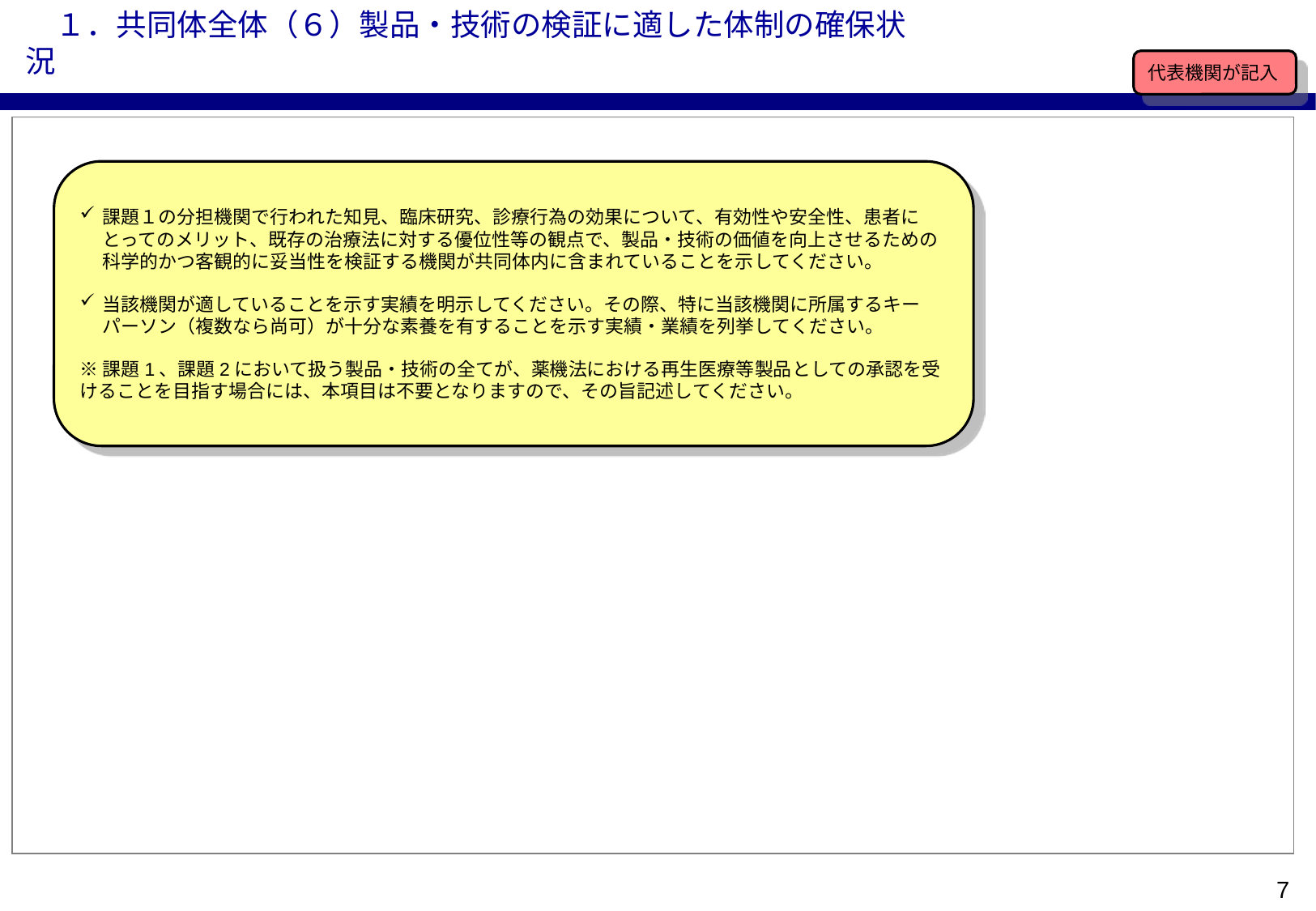

１．共同体全体（６）製品・技術の検証に適した体制の確保状況

代表機関が記入

課題１の分担機関で行われた知見、臨床研究、診療行為の効果について、有効性や安全性、患者にとってのメリット、既存の治療法に対する優位性等の観点で、製品・技術の価値を向上させるための科学的かつ客観的に妥当性を検証する機関が共同体内に含まれていることを示してください。
当該機関が適していることを示す実績を明示してください。その際、特に当該機関に所属するキーパーソン（複数なら尚可）が十分な素養を有することを示す実績・業績を列挙してください。
※課題1、課題2において扱う製品・技術の全てが、薬機法における再生医療等製品としての承認を受けることを目指す場合には、本項目は不要となりますので、その旨記述してください。